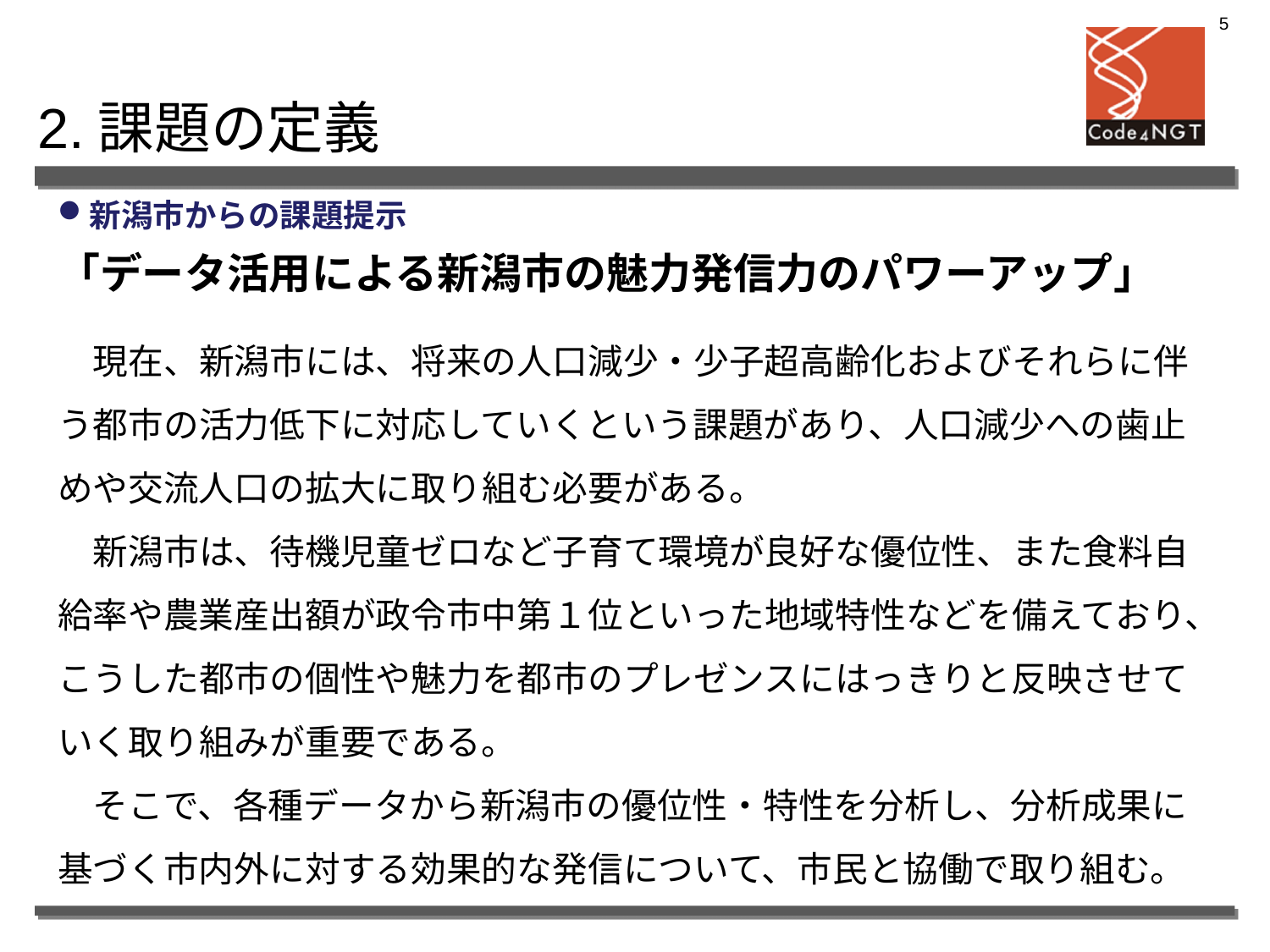

5
2.課題の定義
新潟市からの課題提示

「データ活用による新潟市の魅力発信力のパワーアップ」

　現在、新潟市には、将来の人口減少・少子超高齢化およびそれらに伴う都市の活力低下に対応していくという課題があり、人口減少への歯止めや交流人口の拡大に取り組む必要がある。
　新潟市は、待機児童ゼロなど子育て環境が良好な優位性、また食料自給率や農業産出額が政令市中第１位といった地域特性などを備えており、こうした都市の個性や魅力を都市のプレゼンスにはっきりと反映させていく取り組みが重要である。
　そこで、各種データから新潟市の優位性・特性を分析し、分析成果に基づく市内外に対する効果的な発信について、市民と協働で取り組む。